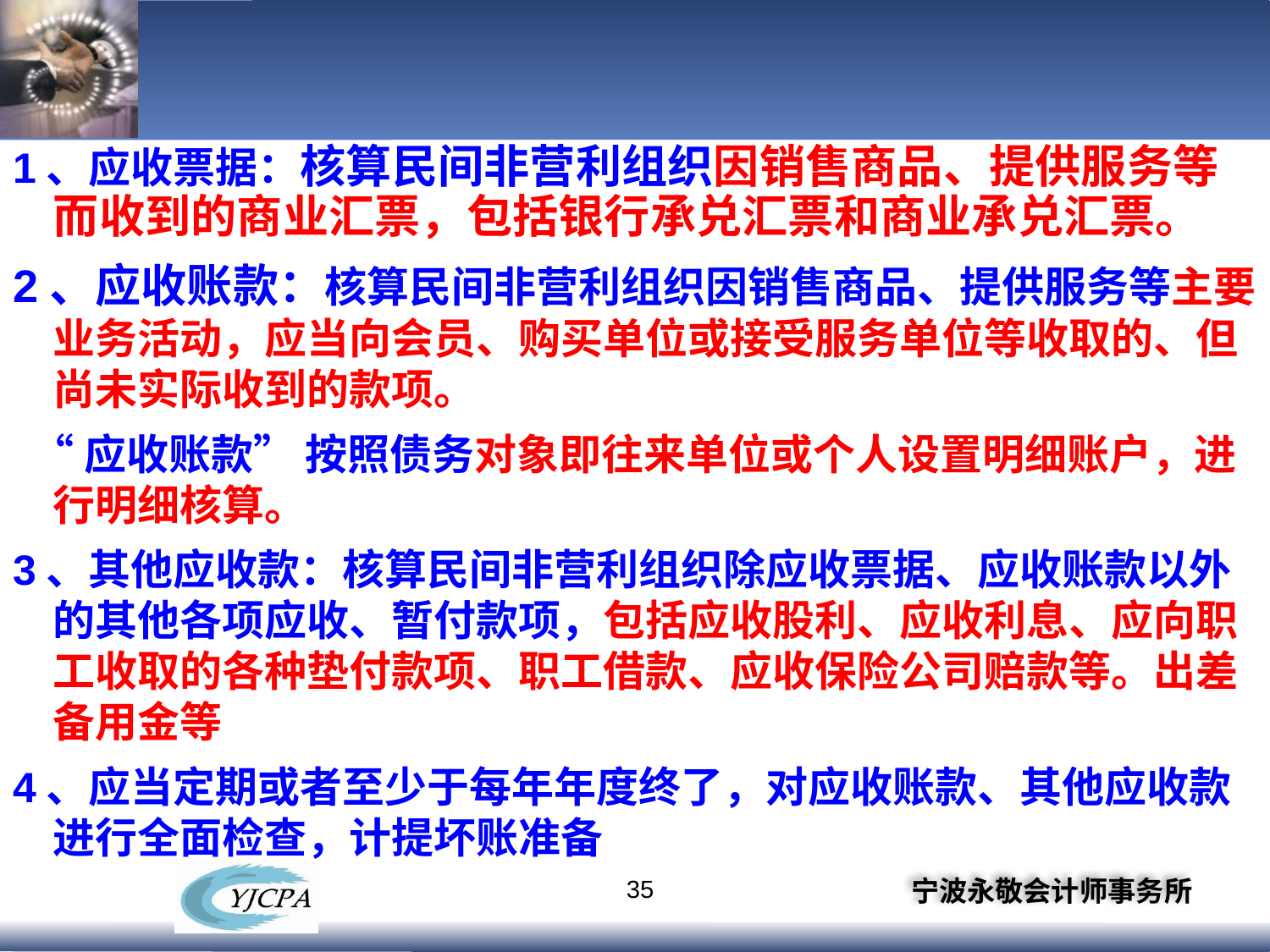

#
1、应收票据：核算民间非营利组织因销售商品、提供服务等而收到的商业汇票，包括银行承兑汇票和商业承兑汇票。
2、应收账款：核算民间非营利组织因销售商品、提供服务等主要业务活动，应当向会员、购买单位或接受服务单位等收取的、但尚未实际收到的款项。
  “应收账款” 按照债务对象即往来单位或个人设置明细账户，进行明细核算。
3、其他应收款：核算民间非营利组织除应收票据、应收账款以外的其他各项应收、暂付款项，包括应收股利、应收利息、应向职工收取的各种垫付款项、职工借款、应收保险公司赔款等。出差备用金等
4、应当定期或者至少于每年年度终了，对应收账款、其他应收款进行全面检查，计提坏账准备